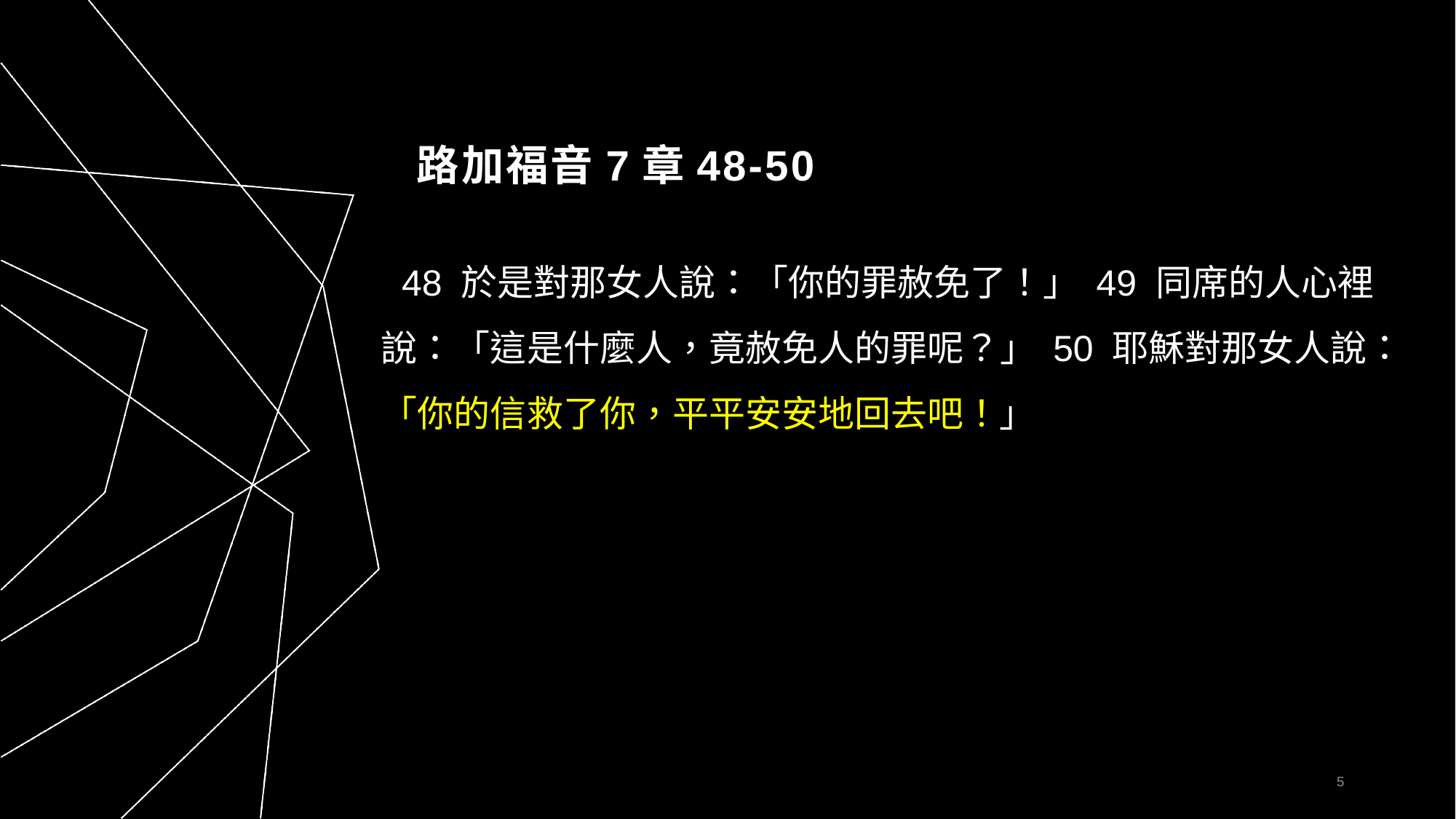

# 路加福音7章48-50
  48 於是對那女人說：「你的罪赦免了！」 49 同席的人心裡說：「這是什麼人，竟赦免人的罪呢？」 50 耶穌對那女人說：「你的信救了你，平平安安地回去吧！」
5